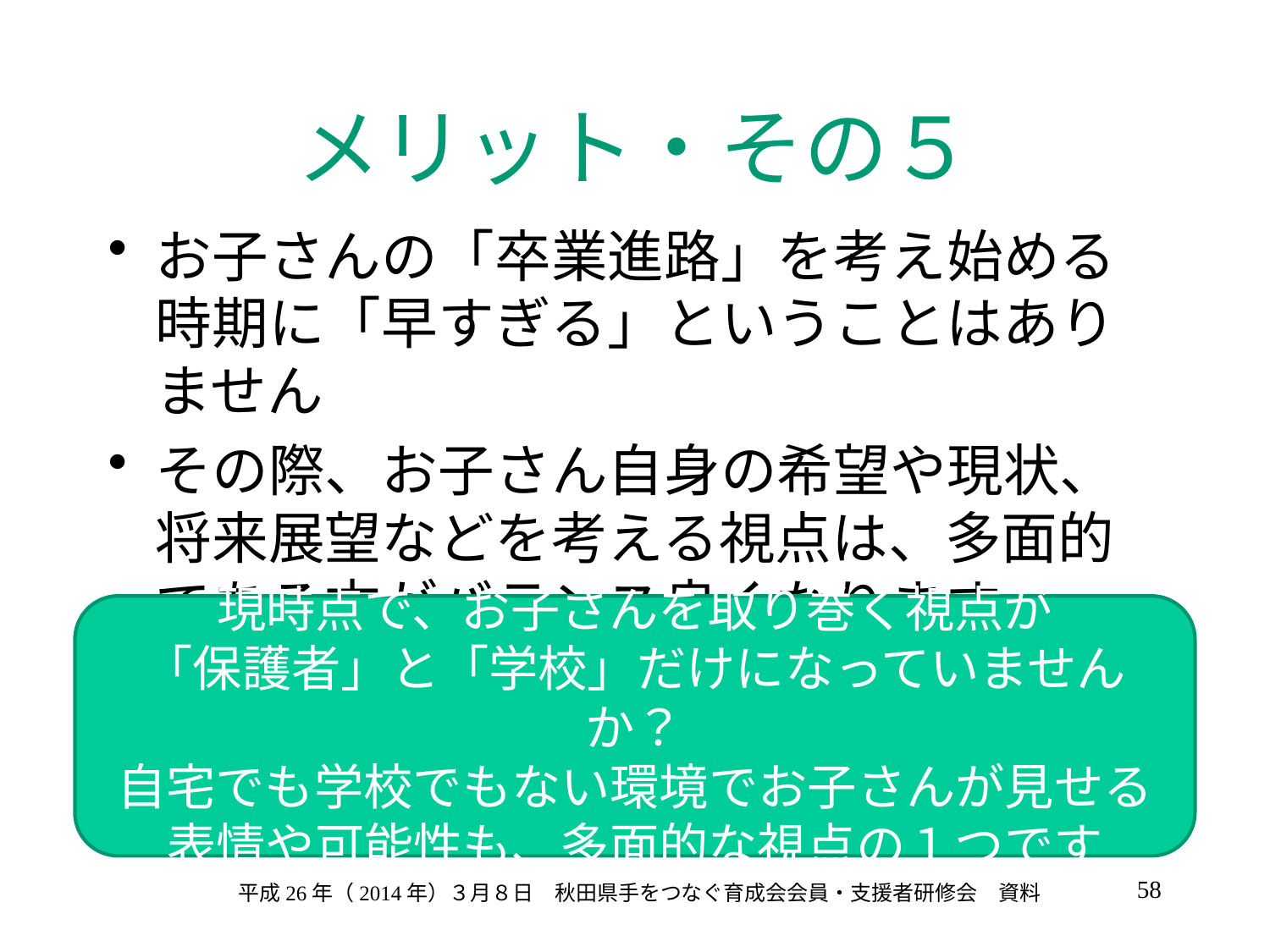

# メリット・その５
お子さんの「卒業進路」を考え始める時期に「早すぎる」ということはありません
その際、お子さん自身の希望や現状、将来展望などを考える視点は、多面的である方がバランス良くなります
現時点で、お子さんを取り巻く視点が
「保護者」と「学校」だけになっていませんか？
自宅でも学校でもない環境でお子さんが見せる
表情や可能性も、多面的な視点の１つです
58